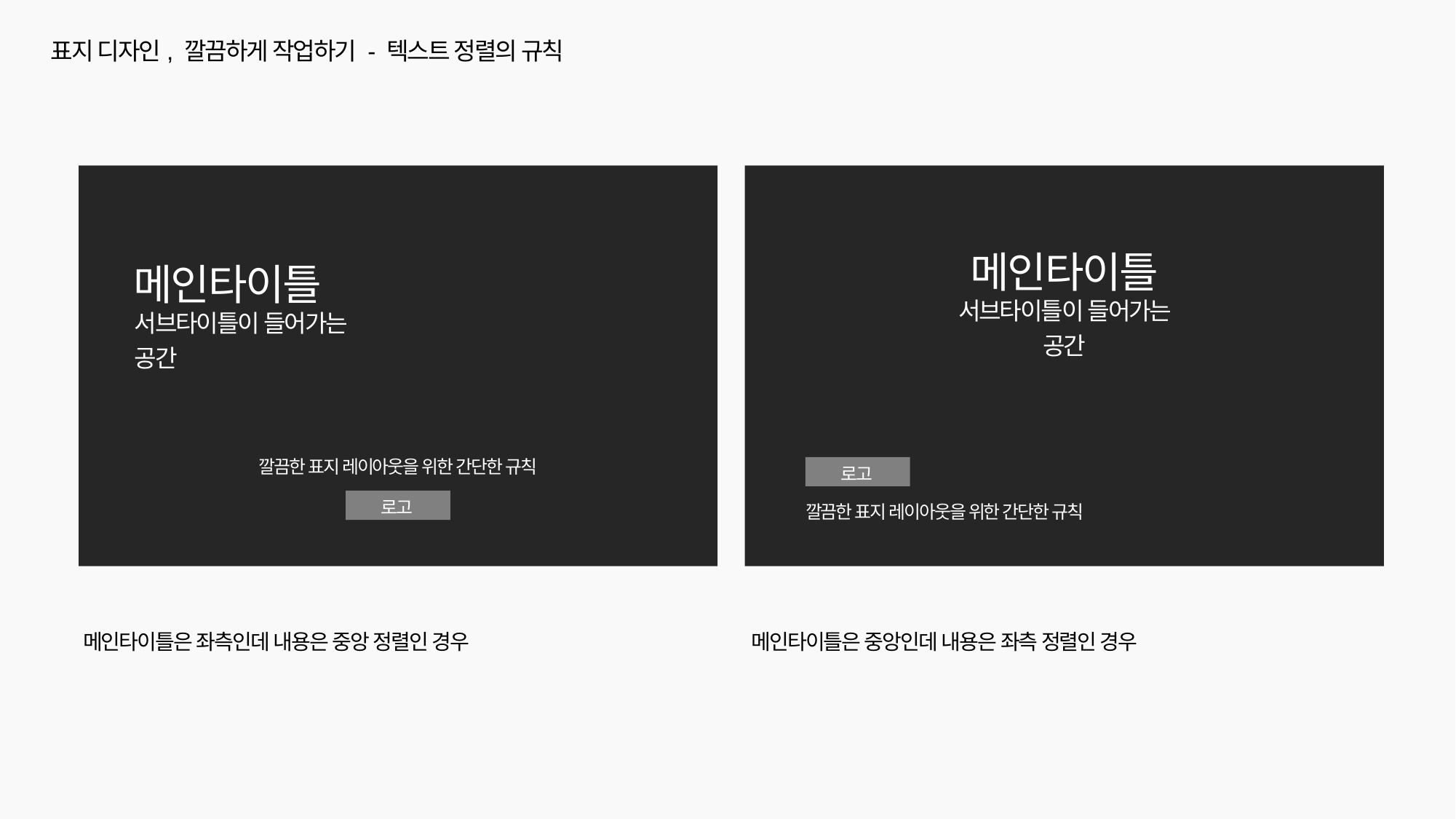

표지 디자인, 깔끔하게 작업하기 - 텍스트 정렬의 규칙

메인타이틀
서브타이틀이 들어가는 공간
깔끔한 표지 레이아웃을 위한 간단한 규칙
로고

메인타이틀
서브타이틀이 들어가는 공간
로고

깔끔한 표지 레이아웃을 위한 간단한 규칙
메인타이틀은 좌측인데 내용은 중앙 정렬인 경우
메인타이틀은 중앙인데 내용은 좌측 정렬인 경우